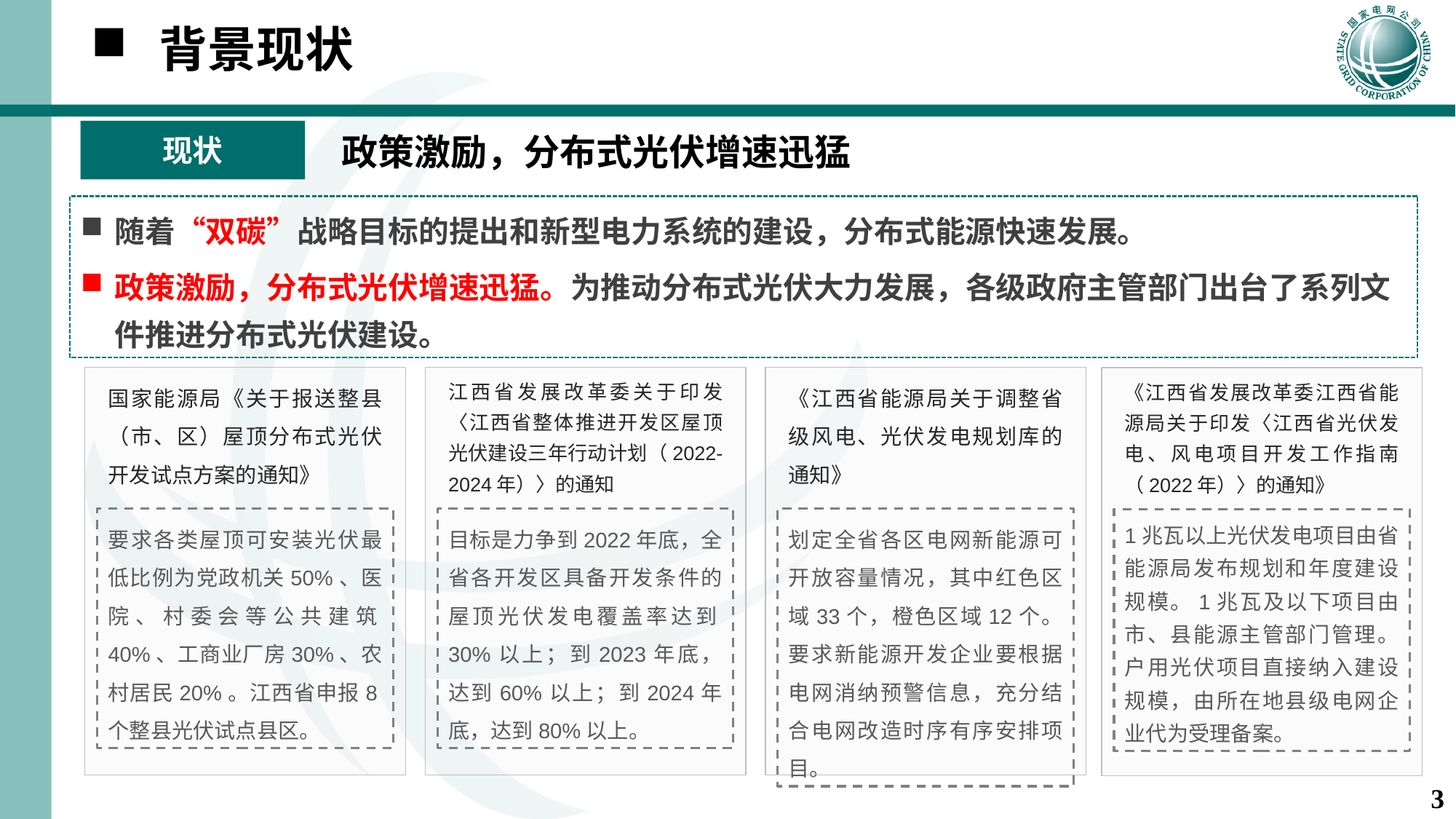

背景现状
现状
政策激励，分布式光伏增速迅猛
随着“双碳”战略目标的提出和新型电力系统的建设，分布式能源快速发展。
政策激励，分布式光伏增速迅猛。为推动分布式光伏大力发展，各级政府主管部门出台了系列文件推进分布式光伏建设。

国家能源局《关于报送整县（市、区）屋顶分布式光伏开发试点方案的通知》

江西省发展改革委关于印发〈江西省整体推进开发区屋顶光伏建设三年行动计划（2022-2024年）〉的通知

《江西省能源局关于调整省级风电、光伏发电规划库的通知》

《江西省发展改革委江西省能源局关于印发〈江西省光伏发电、风电项目开发工作指南（2022年）〉的通知》
要求各类屋顶可安装光伏最低比例为党政机关50%、医院、村委会等公共建筑40%、工商业厂房30%、农村居民20%。江西省申报8个整县光伏试点县区。
目标是力争到2022年底，全省各开发区具备开发条件的屋顶光伏发电覆盖率达到30%以上；到2023年底，达到60%以上；到2024年底，达到80%以上。
划定全省各区电网新能源可开放容量情况，其中红色区域33个，橙色区域12个。要求新能源开发企业要根据电网消纳预警信息，充分结合电网改造时序有序安排项目。
1兆瓦以上光伏发电项目由省能源局发布规划和年度建设规模。1兆瓦及以下项目由市、县能源主管部门管理。户用光伏项目直接纳入建设规模，由所在地县级电网企业代为受理备案。
3